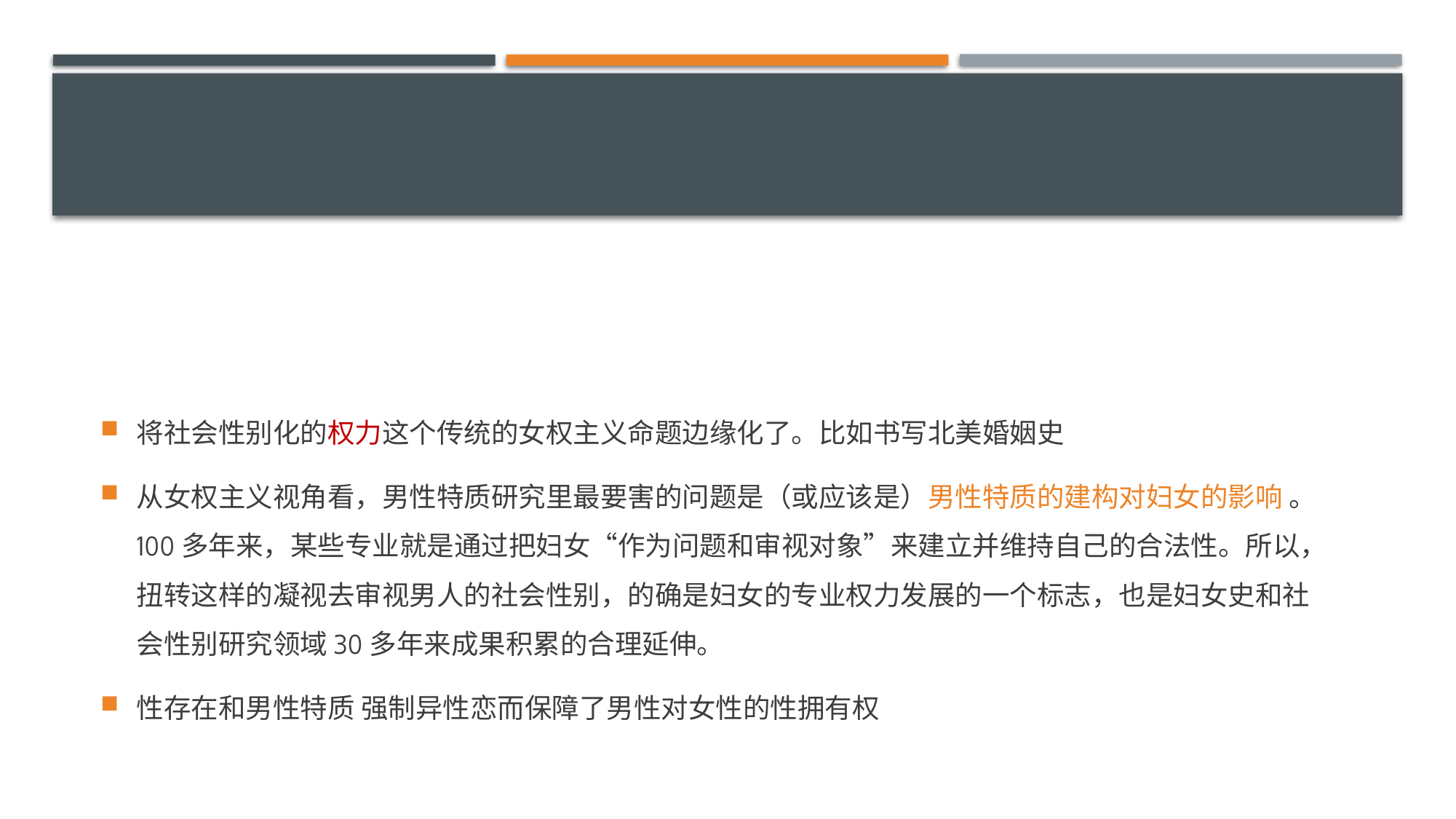

#

将社会性别化的权力这个传统的女权主义命题边缘化了。比如书写北美婚姻史
从女权主义视角看，男性特质研究里最要害的问题是（或应该是）男性特质的建构对妇女的影响 。100多年来，某些专业就是通过把妇女“作为问题和审视对象”来建立并维持自己的合法性。所以，扭转这样的凝视去审视男人的社会性别，的确是妇女的专业权力发展的一个标志，也是妇女史和社会性别研究领域30多年来成果积累的合理延伸。
性存在和男性特质 强制异性恋而保障了男性对女性的性拥有权